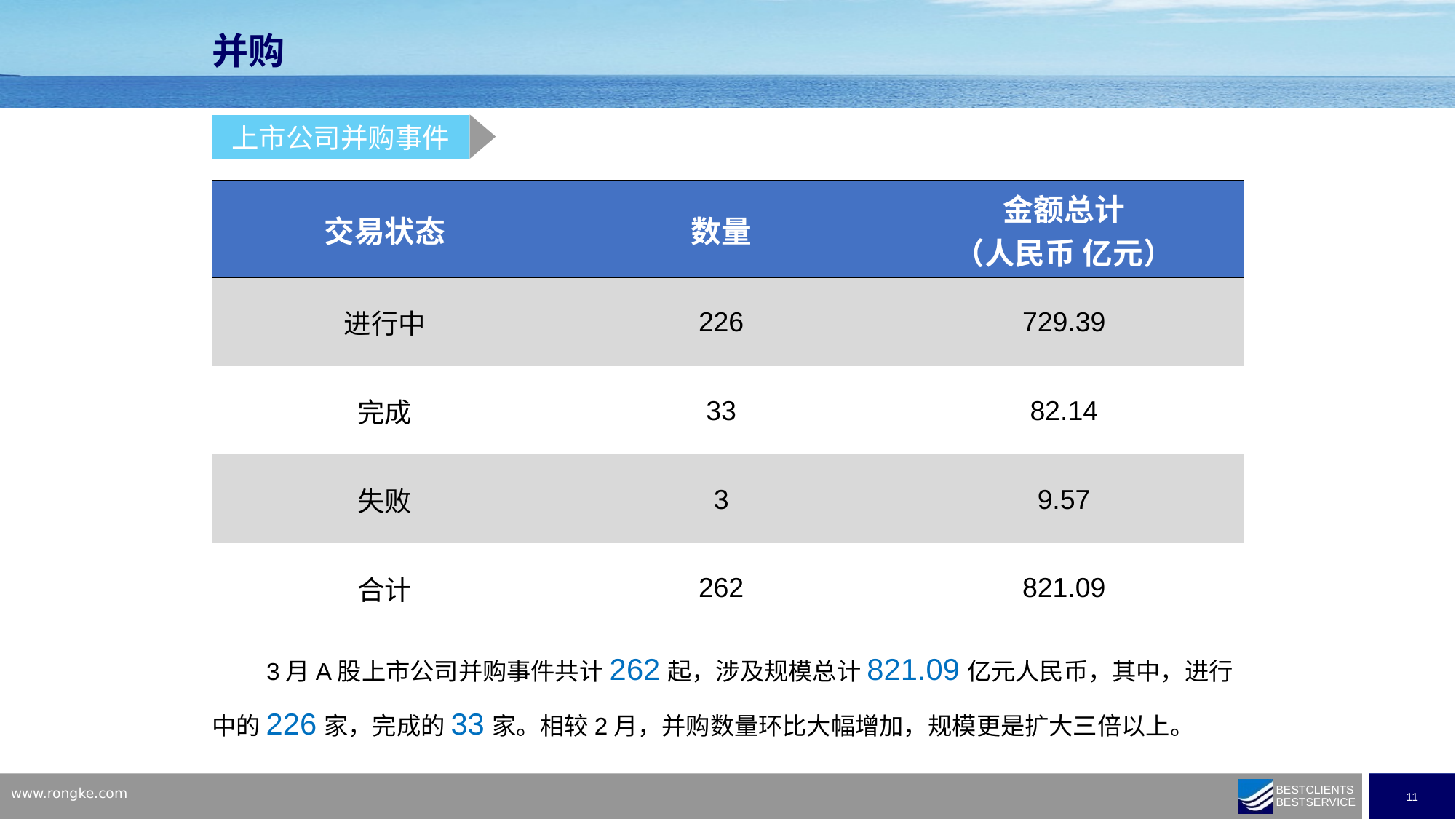

并购
上市公司并购事件

| 交易状态 | 数量 | 金额总计 （人民币 亿元） |
| --- | --- | --- |
| 进行中 | 226 | 729.39 |
| 完成 | 33 | 82.14 |
| 失败 | 3 | 9.57 |
| 合计 | 262 | 821.09 |
3月A股上市公司并购事件共计262起，涉及规模总计821.09亿元人民币，其中，进行中的226家，完成的33家。相较2月，并购数量环比大幅增加，规模更是扩大三倍以上。